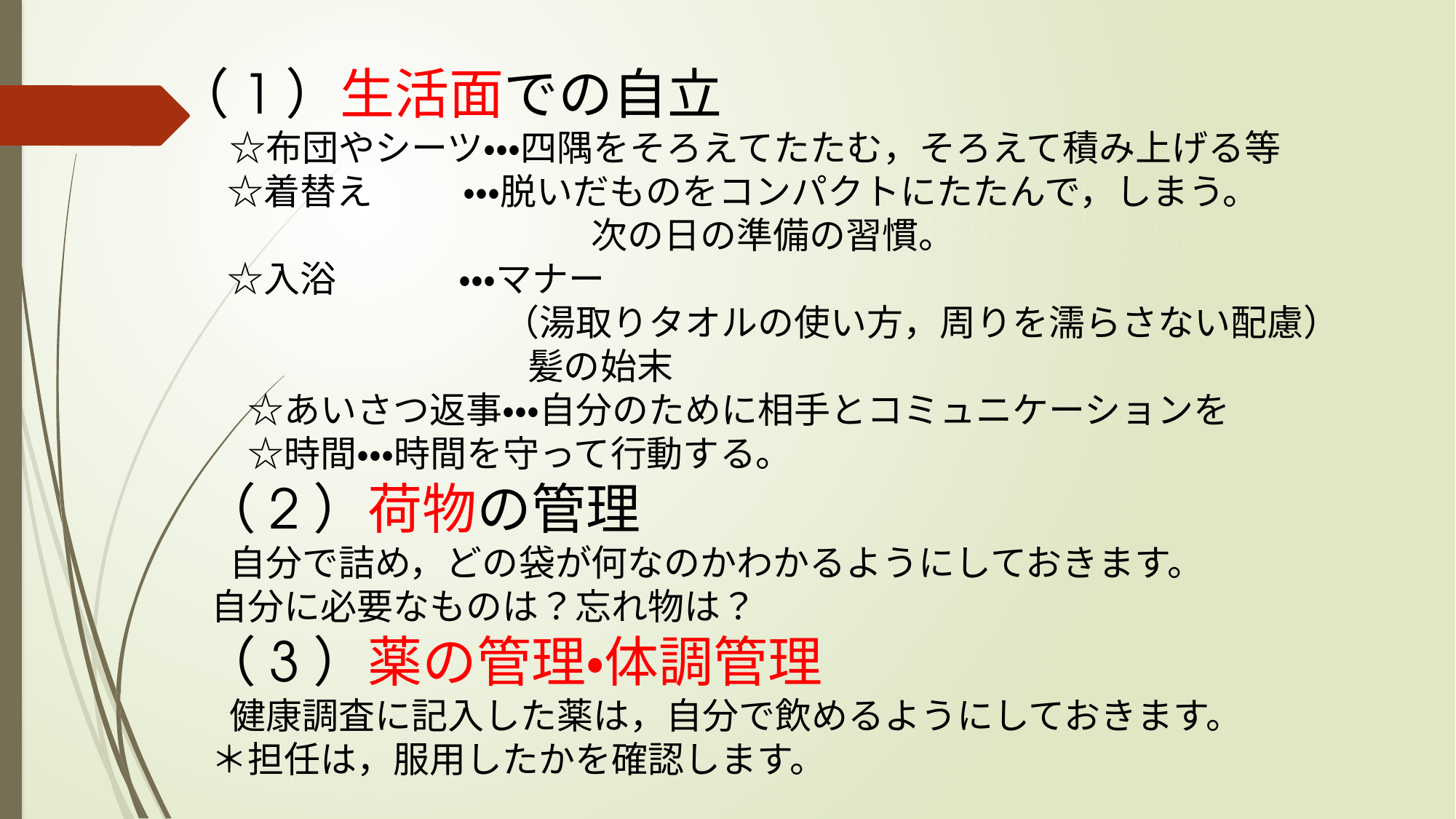

（1）生活面での自立
　　☆布団やシーツ・・・四隅をそろえてたたむ，そろえて積み上げる等
　  ☆着替え           ・・・脱いだものをコンパクトにたたんで，しまう。
　　　　　　　　　　　  次の日の準備の習慣。
　  ☆入浴               ・・・マナー
                                       （湯取りタオルの使い方，周りを濡らさない配慮）
                                          髪の始末
　　☆あいさつ返事・・・自分のために相手とコミュニケーションを
　　☆時間・・・時間を守って行動する。
　（2）荷物の管理
　　自分で詰め，どの袋が何なのかわかるようにしておきます。
　自分に必要なものは？忘れ物は？
　（3）薬の管理・体調管理
　　健康調査に記入した薬は，自分で飲めるようにしておきます。
　＊担任は，服用したかを確認します。